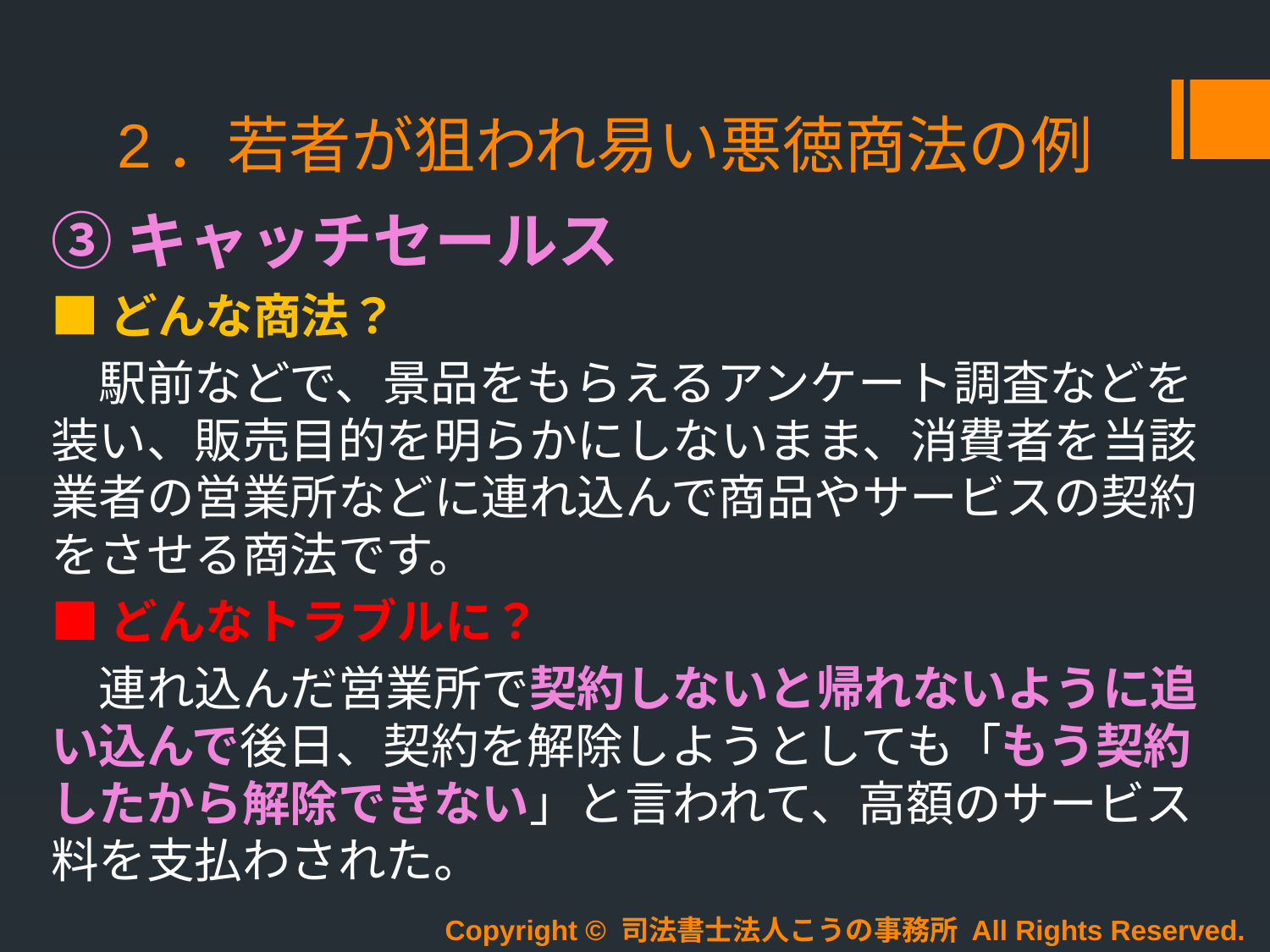

# 2．若者が狙われ易い悪徳商法の例
③キャッチセールス
■どんな商法？
　駅前などで、景品をもらえるアンケート調査などを装い、販売目的を明らかにしないまま、消費者を当該業者の営業所などに連れ込んで商品やサービスの契約をさせる商法です。
■どんなトラブルに？
　連れ込んだ営業所で契約しないと帰れないように追い込んで後日、契約を解除しようとしても「もう契約したから解除できない」と言われて、高額のサービス料を支払わされた。
Copyright © 司法書士法人こうの事務所 All Rights Reserved.